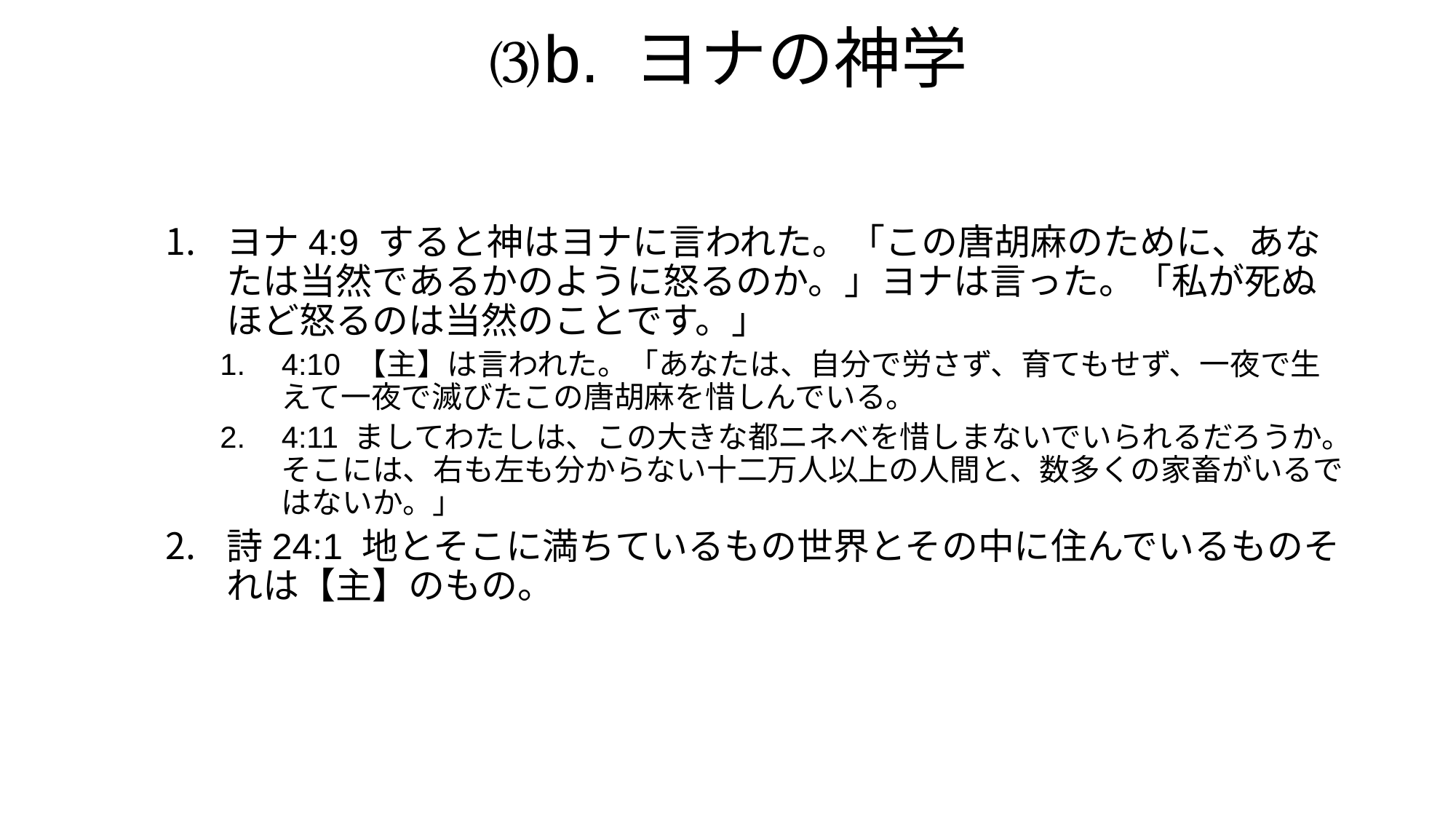

# ⑶b. ヨナの神学
ヨナ4:9 すると神はヨナに言われた。「この唐胡麻のために、あなたは当然であるかのように怒るのか。」ヨナは言った。「私が死ぬほど怒るのは当然のことです。」
4:10 【主】は言われた。「あなたは、自分で労さず、育てもせず、一夜で生えて一夜で滅びたこの唐胡麻を惜しんでいる。
4:11 ましてわたしは、この大きな都ニネベを惜しまないでいられるだろうか。そこには、右も左も分からない十二万人以上の人間と、数多くの家畜がいるではないか。」
詩24:1 地とそこに満ちているもの世界とその中に住んでいるものそれは【主】のもの。